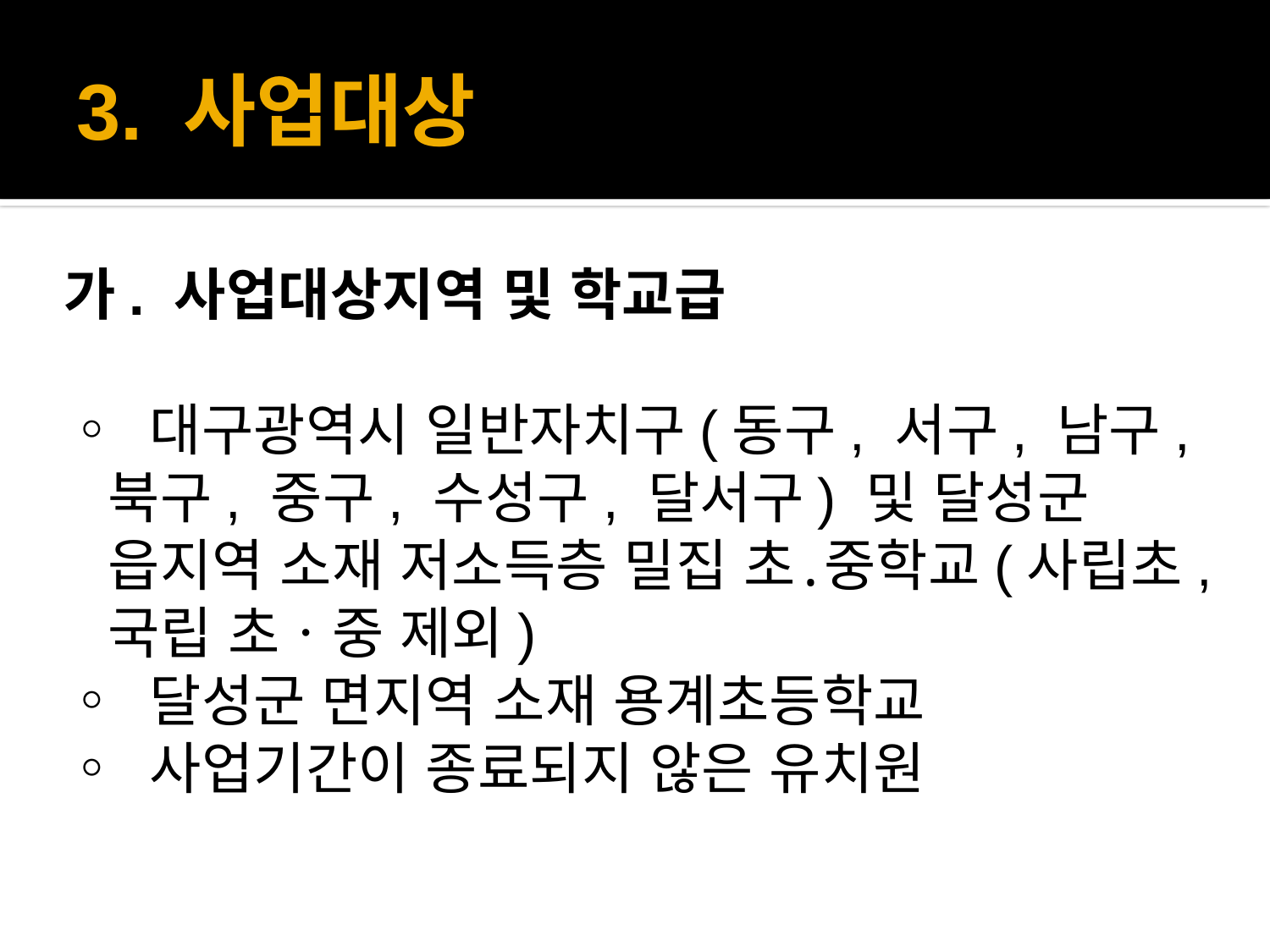

# 3. 사업대상
가. 사업대상지역 및 학교급

◦ 대구광역시 일반자치구(동구, 서구, 남구, 북구, 중구, 수성구, 달서구) 및 달성군 읍지역 소재 저소득층 밀집 초․중학교(사립초, 국립 초ㆍ중 제외)
◦ 달성군 면지역 소재 용계초등학교
◦ 사업기간이 종료되지 않은 유치원